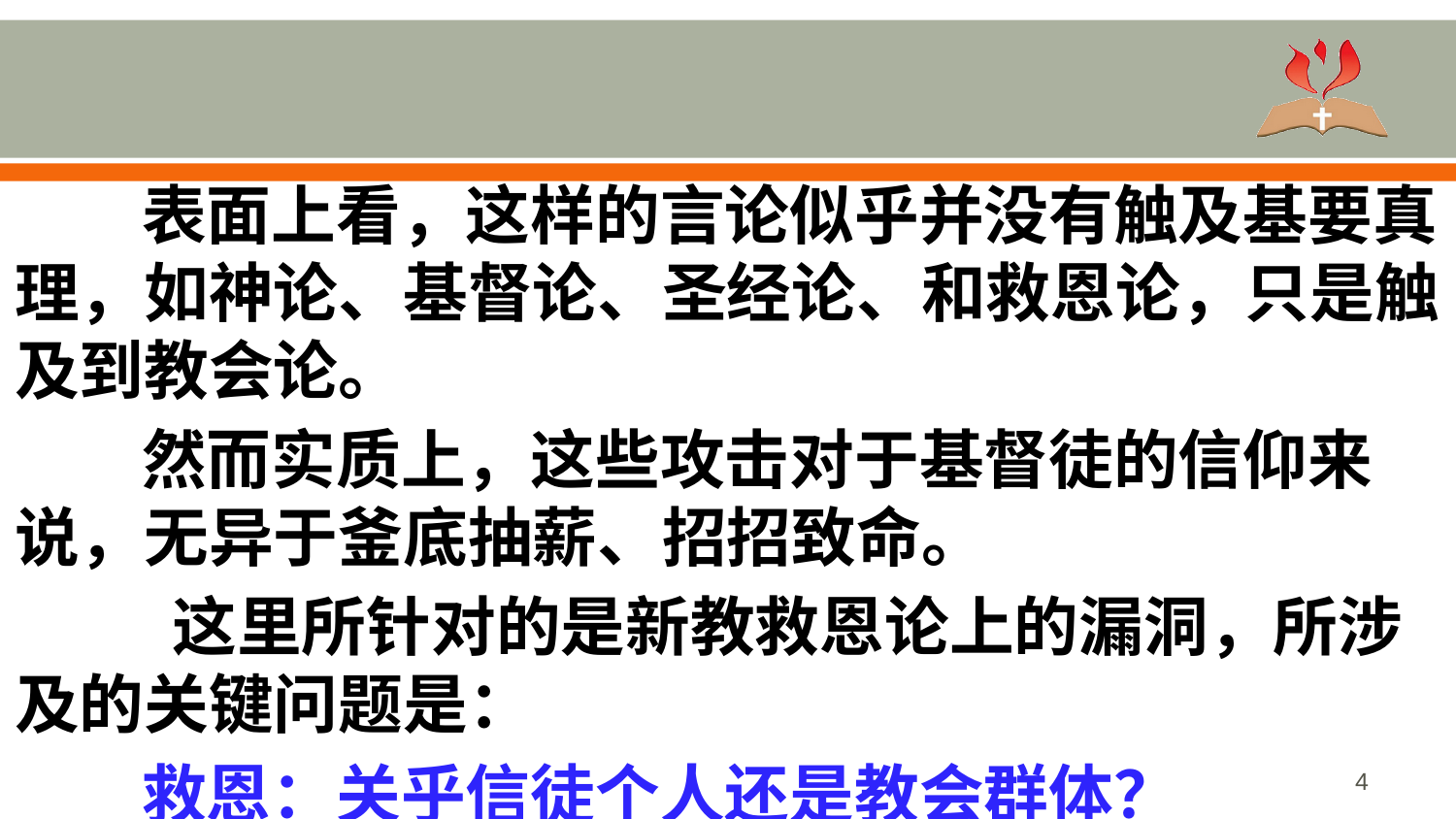

表面上看，这样的言论似乎并没有触及基要真理，如神论、基督论、圣经论、和救恩论，只是触及到教会论。
然而实质上，这些攻击对于基督徒的信仰来说，无异于釜底抽薪、招招致命。
 这里所针对的是新教救恩论上的漏洞，所涉及的关键问题是：
救恩：关乎信徒个人还是教会群体？

4